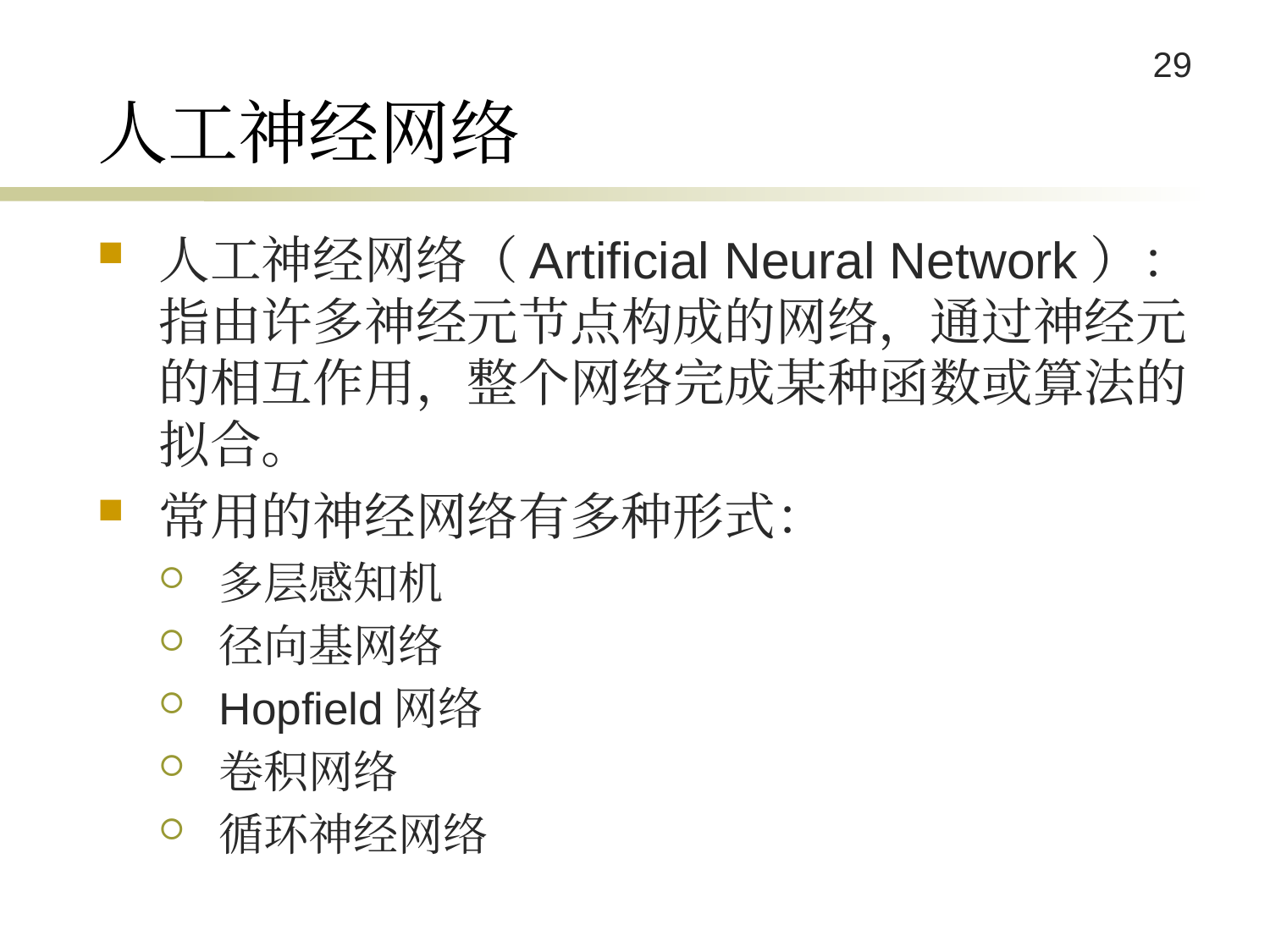

# 人工神经网络
人工神经网络（Artificial Neural Network）：指由许多神经元节点构成的网络，通过神经元的相互作用，整个网络完成某种函数或算法的拟合。
常用的神经网络有多种形式：
多层感知机
径向基网络
Hopfield网络
卷积网络
循环神经网络